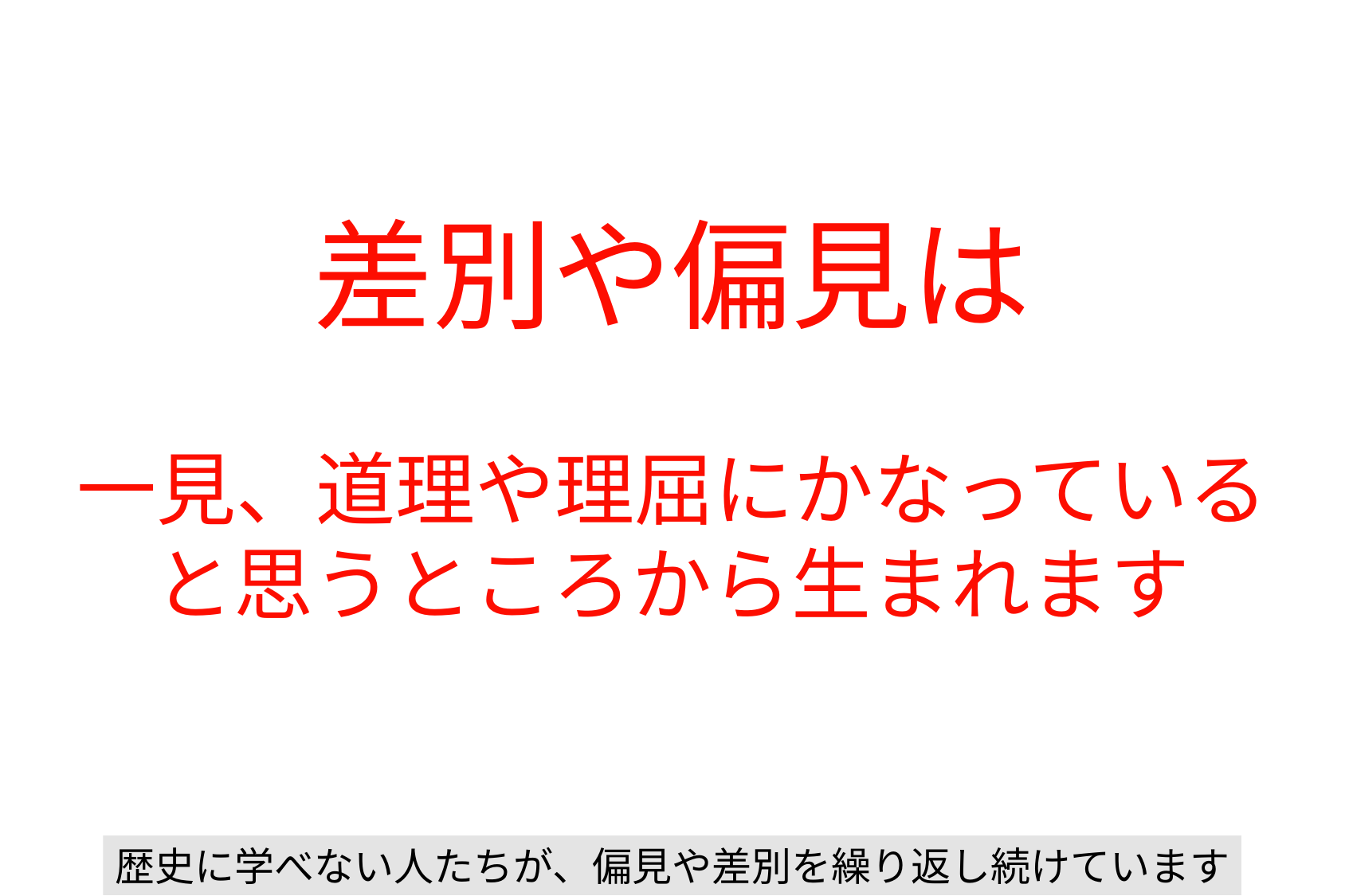

# 差別や偏見は 一見、道理や理屈にかなっている と思うところから生まれます
歴史に学べない人たちが、偏見や差別を繰り返し続けています